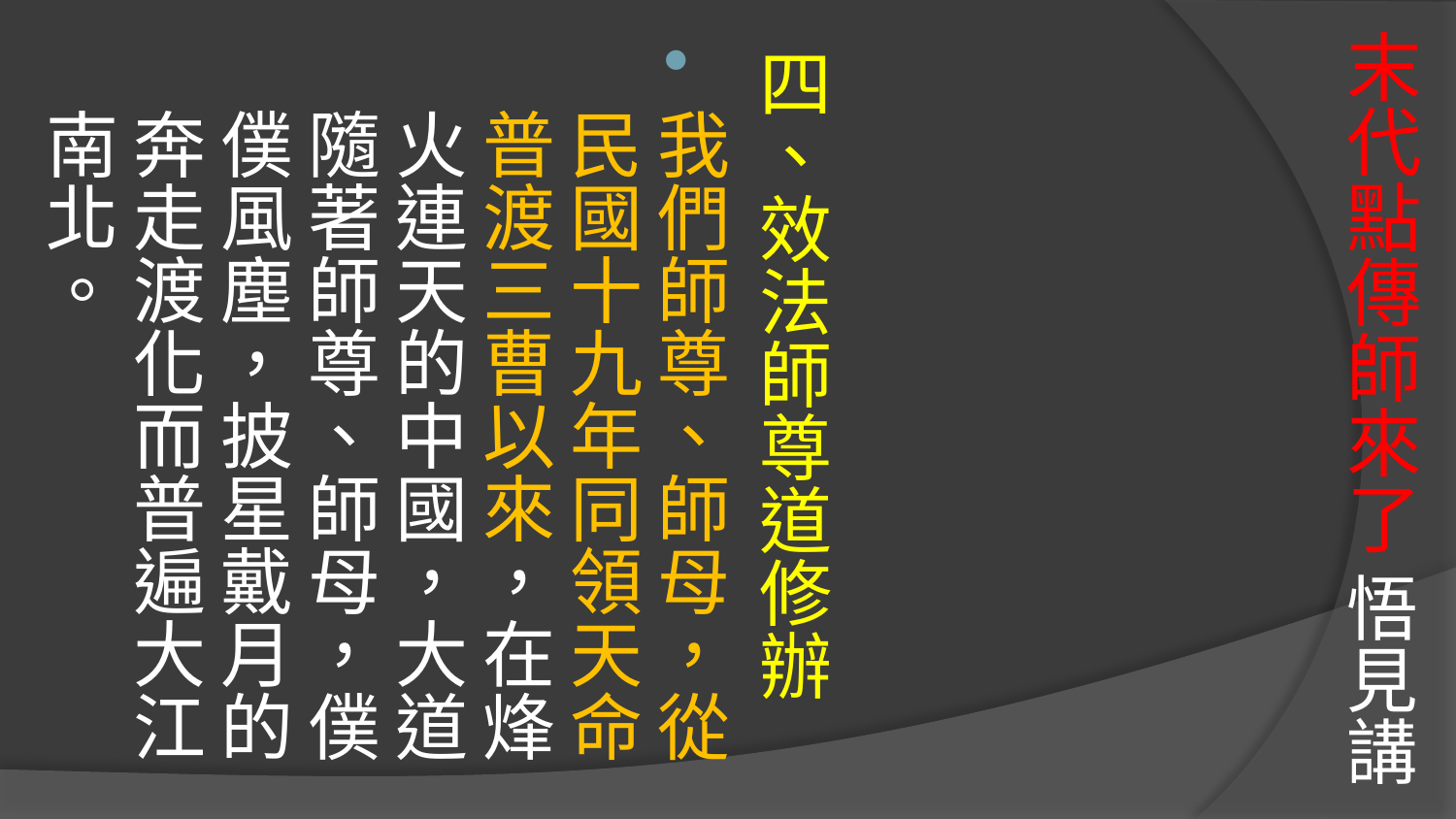

# 末代點傳師來了 悟見講
四、效法師尊道修辦
我們師尊、師母，從民國十九年同領天命普渡三曹以來，在烽火連天的中國，大道隨著師尊、師母，僕僕風塵，披星戴月的奔走渡化而普遍大江南北。